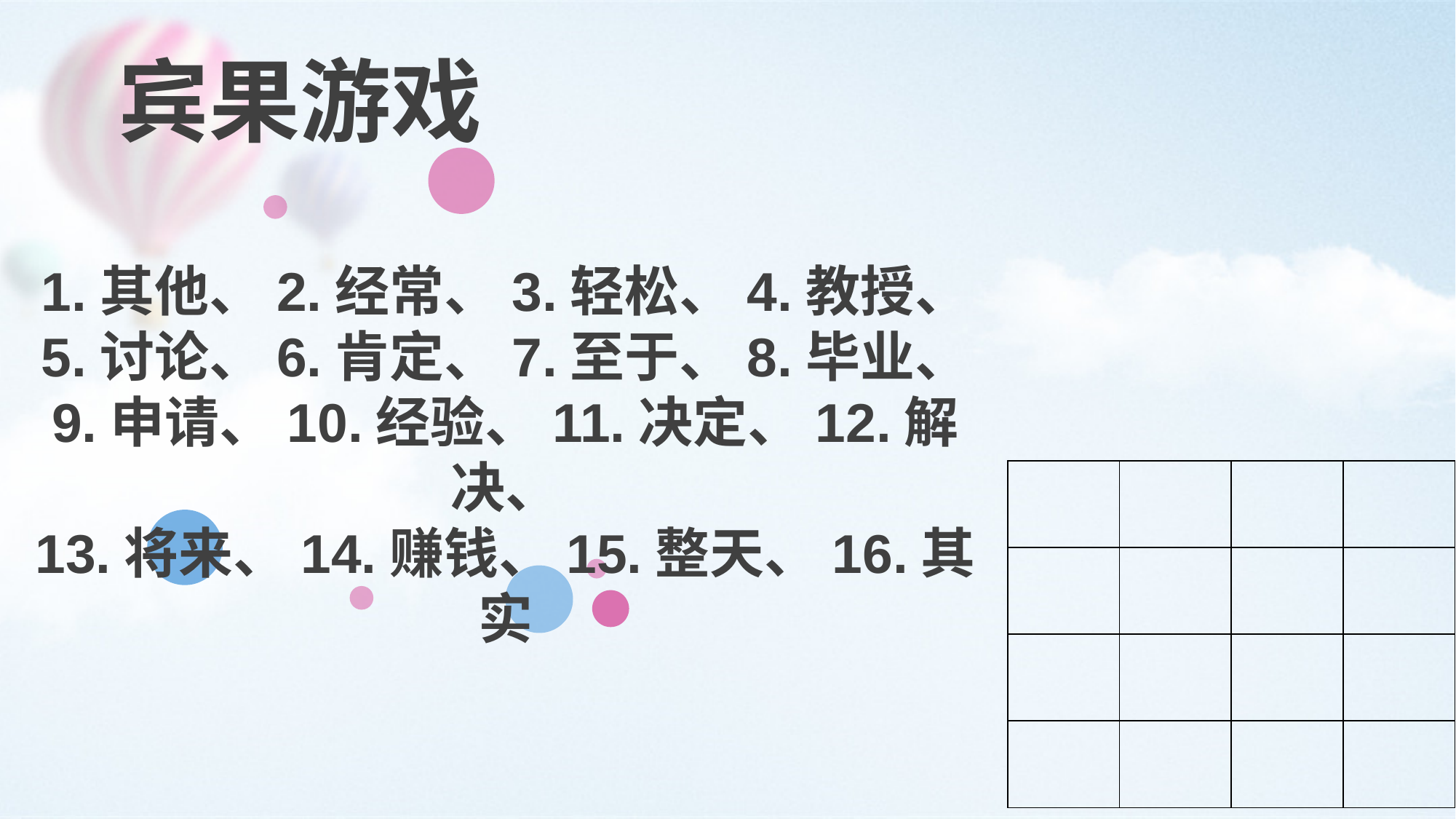

宾果游戏

1.其他、2.经常、3.轻松、4.教授、
5.讨论、6.肯定、7.至于、8.毕业、
9.申请、10.经验、11.决定、12.解决、
13.将来、14.赚钱、15.整天、16.其实
|  |  |  |  |
| --- | --- | --- | --- |
|  |  |  |  |
|  |  |  |  |
|  |  |  |  |